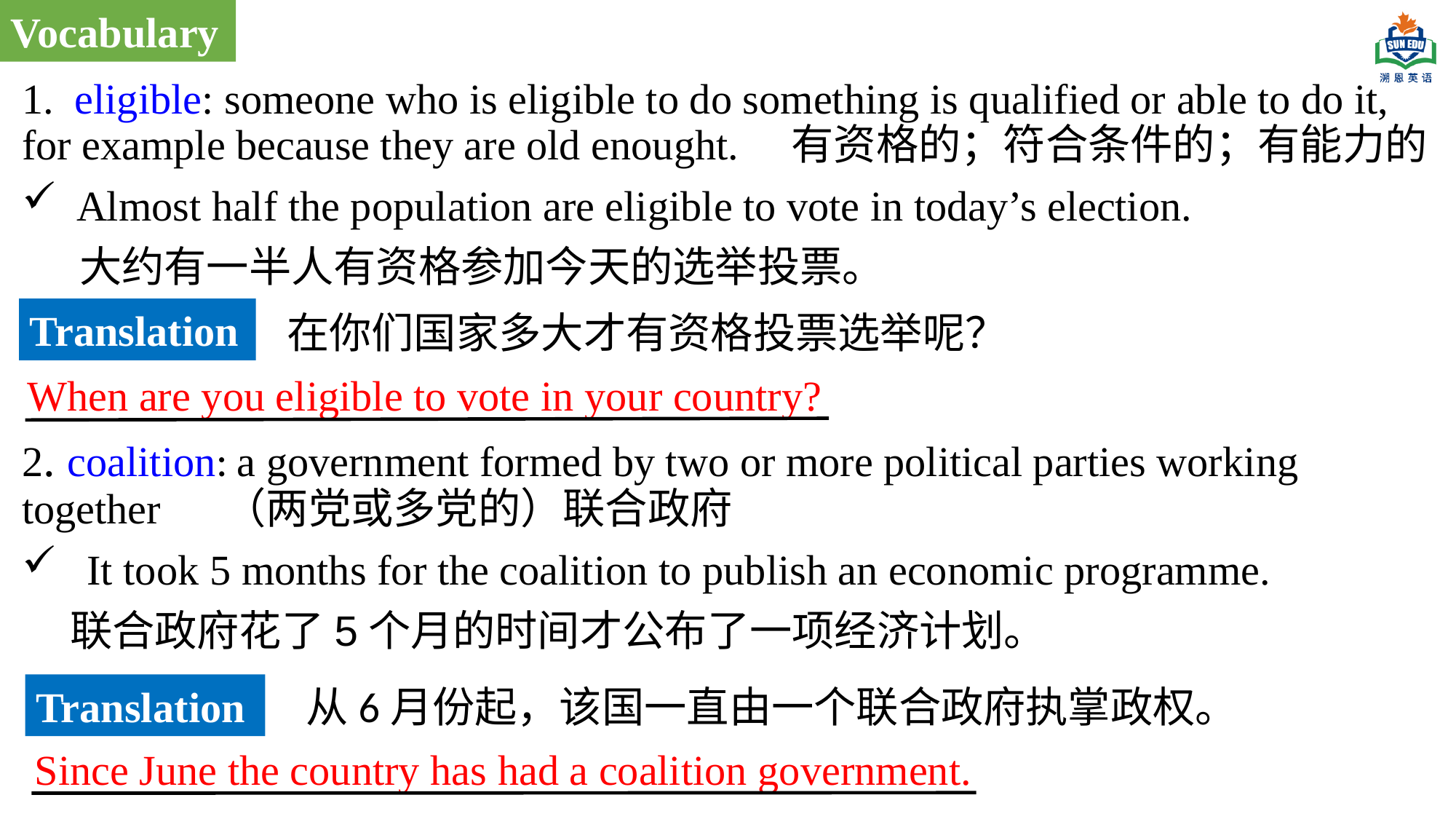

Vocabulary
1.  eligible: someone who is eligible to do something is qualified or able to do it, for example because they are old enought.    有资格的；符合条件的；有能力的
Almost half the population are eligible to vote in today’s election.
     大约有一半人有资格参加今天的选举投票。

2. coalition: a government formed by two or more political parties working together     （两党或多党的）联合政府
 It took 5 months for the coalition to publish an economic programme.
    联合政府花了5个月的时间才公布了一项经济计划。
Translation
在你们国家多大才有资格投票选举呢？
When are you eligible to vote in your country?
Translation
从6月份起，该国一直由一个联合政府执掌政权。
Since June the country has had a coalition government.